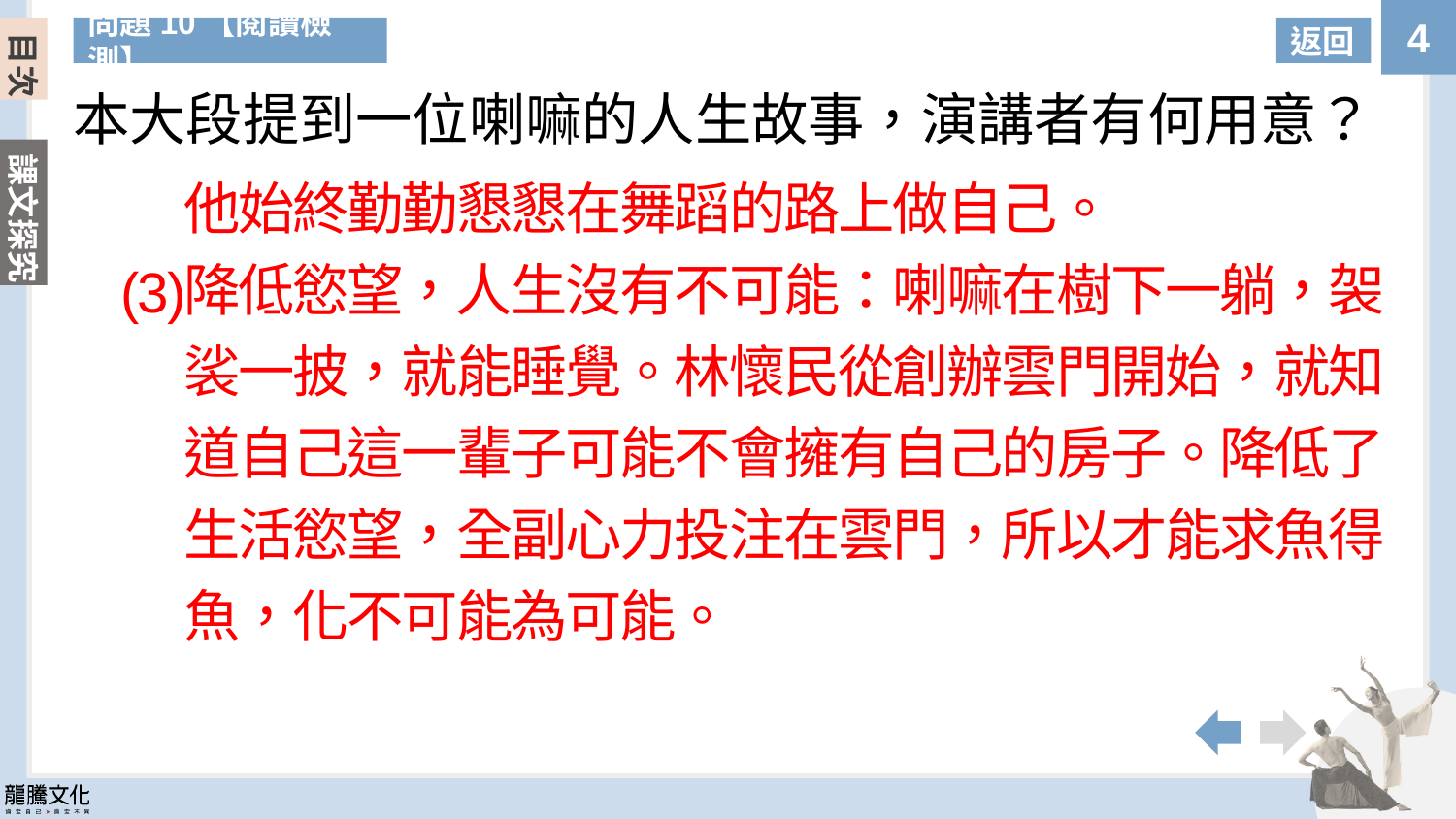

目次
問題10【閱讀檢測】
返回
本大段提到一位喇嘛的人生故事，演講者有何用意？
他始終勤勤懇懇在舞蹈的路上做自己。
降低慾望，人生沒有不可能：喇嘛在樹下一躺，袈裟一披，就能睡覺。林懷民從創辦雲門開始，就知道自己這一輩子可能不會擁有自己的房子。降低了生活慾望，全副心力投注在雲門，所以才能求魚得魚，化不可能為可能。
(3)